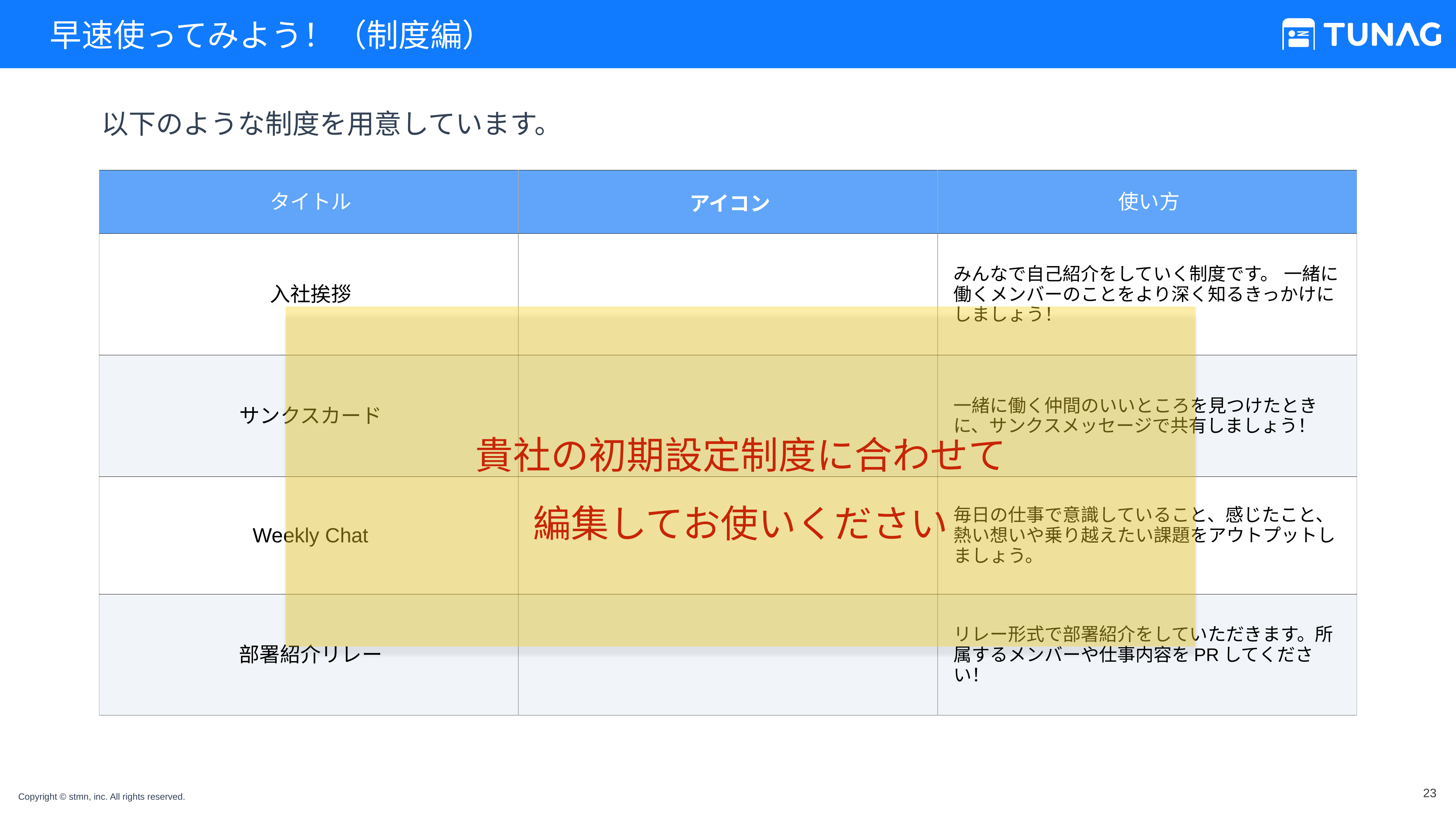

# 早速使ってみよう！（制度編）
以下のような制度を用意しています。
| タイトル | アイコン | 使い方 |
| --- | --- | --- |
| 入社挨拶 |  | みんなで自己紹介をしていく制度です。 一緒に働くメンバーのことをより深く知るきっかけにしましょう！ |
| サンクスカード |  | 一緒に働く仲間のいいところを見つけたときに、サンクスメッセージで共有しましょう！ |
| Weekly Chat |  | 毎日の仕事で意識していること、感じたこと、熱い想いや乗り越えたい課題をアウトプットしましょう。 |
| 部署紹介リレー |  | リレー形式で部署紹介をしていただきます。所属するメンバーや仕事内容をPRしてください！ |

貴社の初期設定制度に合わせて
編集してお使いください
23